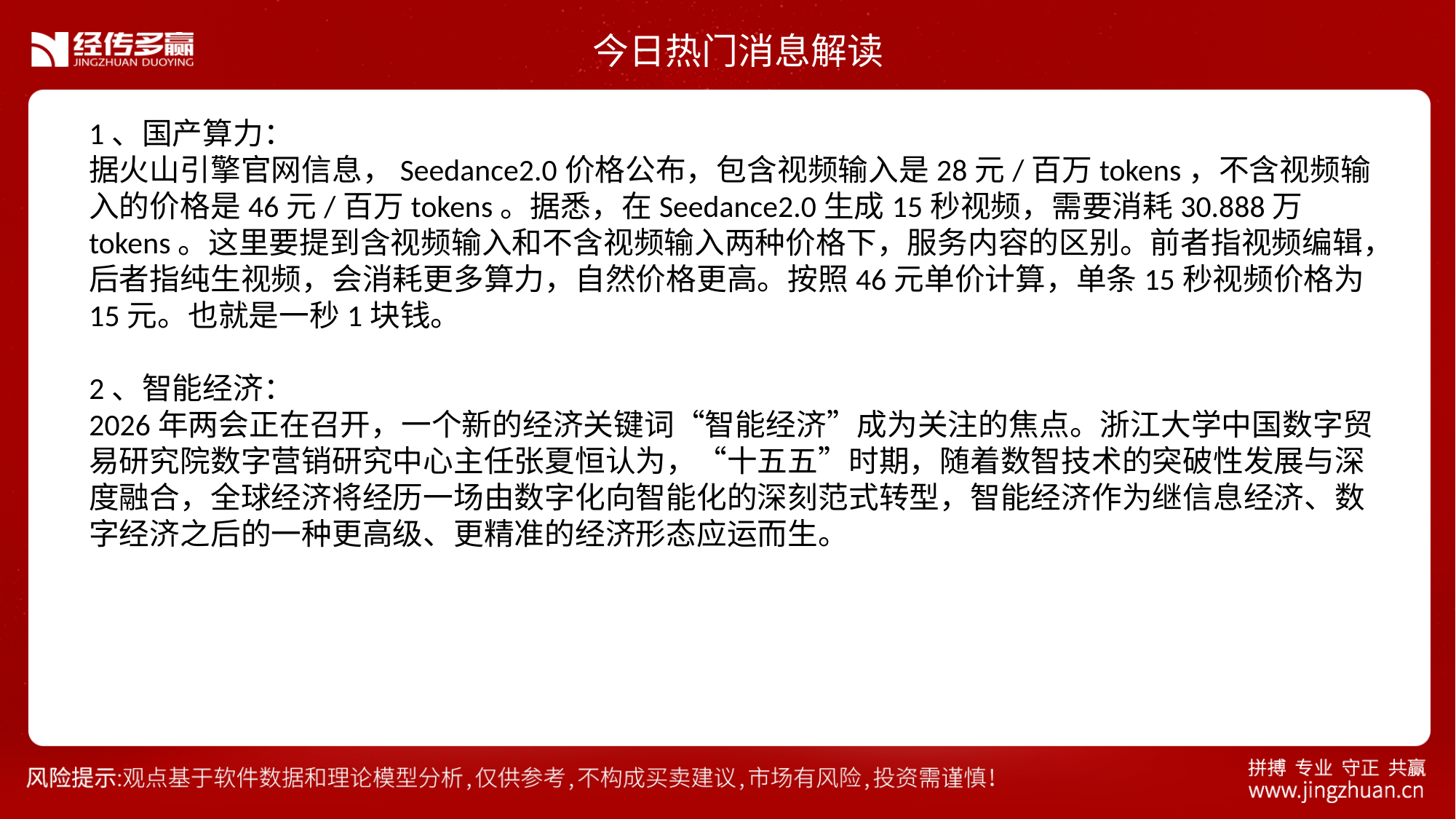

今日热门消息解读
1、国产算力：
据火山引擎官网信息，Seedance2.0价格公布，包含视频输入是28元/百万tokens，不含视频输入的价格是46元/百万tokens。据悉，在Seedance2.0生成15秒视频，需要消耗30.888万tokens。这里要提到含视频输入和不含视频输入两种价格下，服务内容的区别。前者指视频编辑，后者指纯生视频，会消耗更多算力，自然价格更高。按照46元单价计算，单条15秒视频价格为15元。也就是一秒1块钱。

2、智能经济：
2026年两会正在召开，一个新的经济关键词“智能经济”成为关注的焦点。浙江大学中国数字贸易研究院数字营销研究中心主任张夏恒认为，“十五五”时期，随着数智技术的突破性发展与深度融合，全球经济将经历一场由数字化向智能化的深刻范式转型，智能经济作为继信息经济、数字经济之后的一种更高级、更精准的经济形态应运而生。